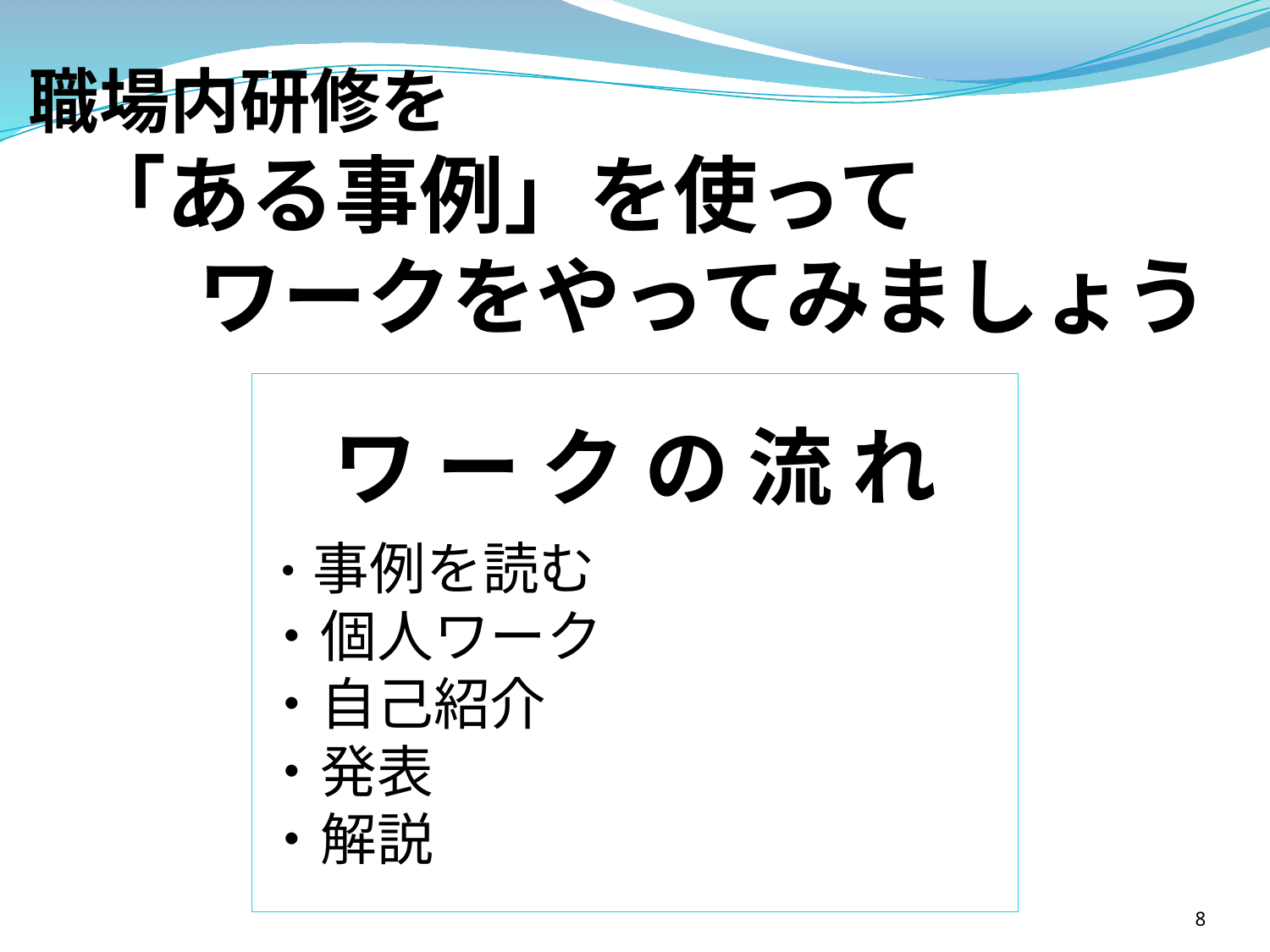

# 職場内研修を 　「ある事例」を使って 　　ワークをやってみましょう
ワ ー ク の 流 れ

・事例を読む
・個人ワーク
・自己紹介
・発表
・解説
8